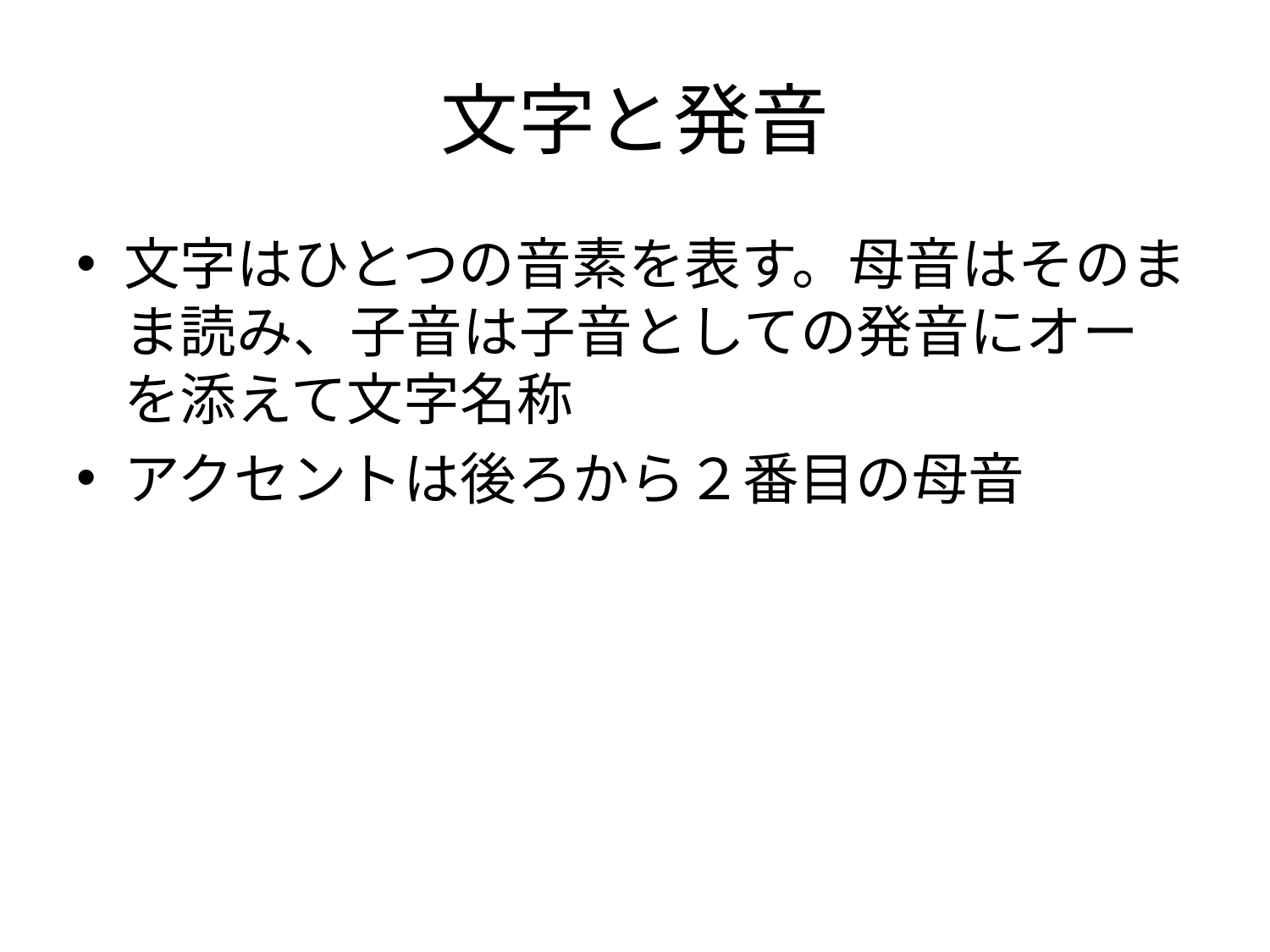

# 文字と発音
文字はひとつの音素を表す。母音はそのまま読み、子音は子音としての発音にオーを添えて文字名称
アクセントは後ろから２番目の母音